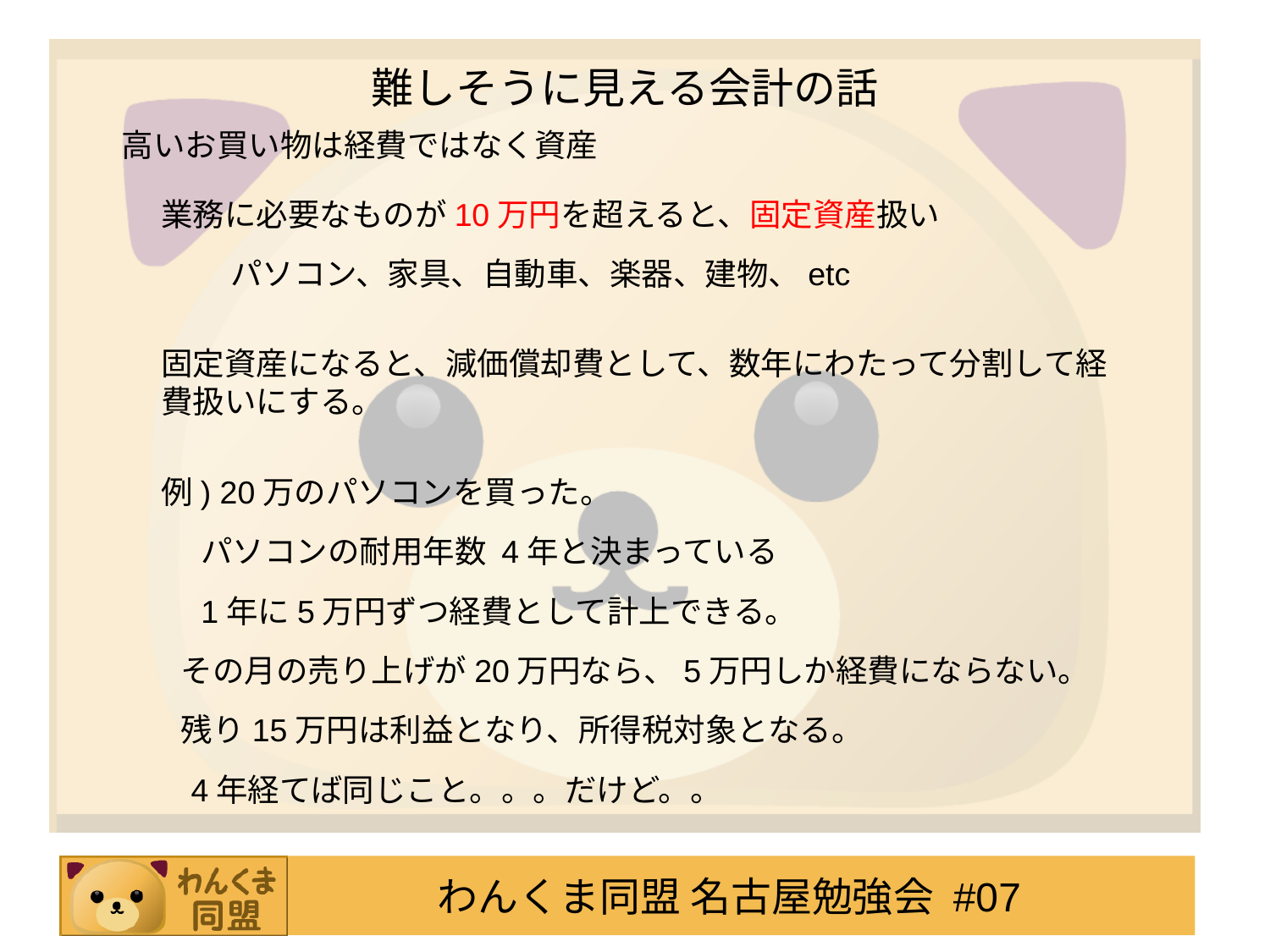

# 難しそうに見える会計の話
高いお買い物は経費ではなく資産
業務に必要なものが10万円を超えると、固定資産扱い
パソコン、家具、自動車、楽器、建物、etc
固定資産になると、減価償却費として、数年にわたって分割して経費扱いにする。
例) 20万のパソコンを買った。
パソコンの耐用年数 4年と決まっている
1年に5万円ずつ経費として計上できる。
その月の売り上げが20万円なら、5万円しか経費にならない。
残り15万円は利益となり、所得税対象となる。
4年経てば同じこと。。。だけど。。